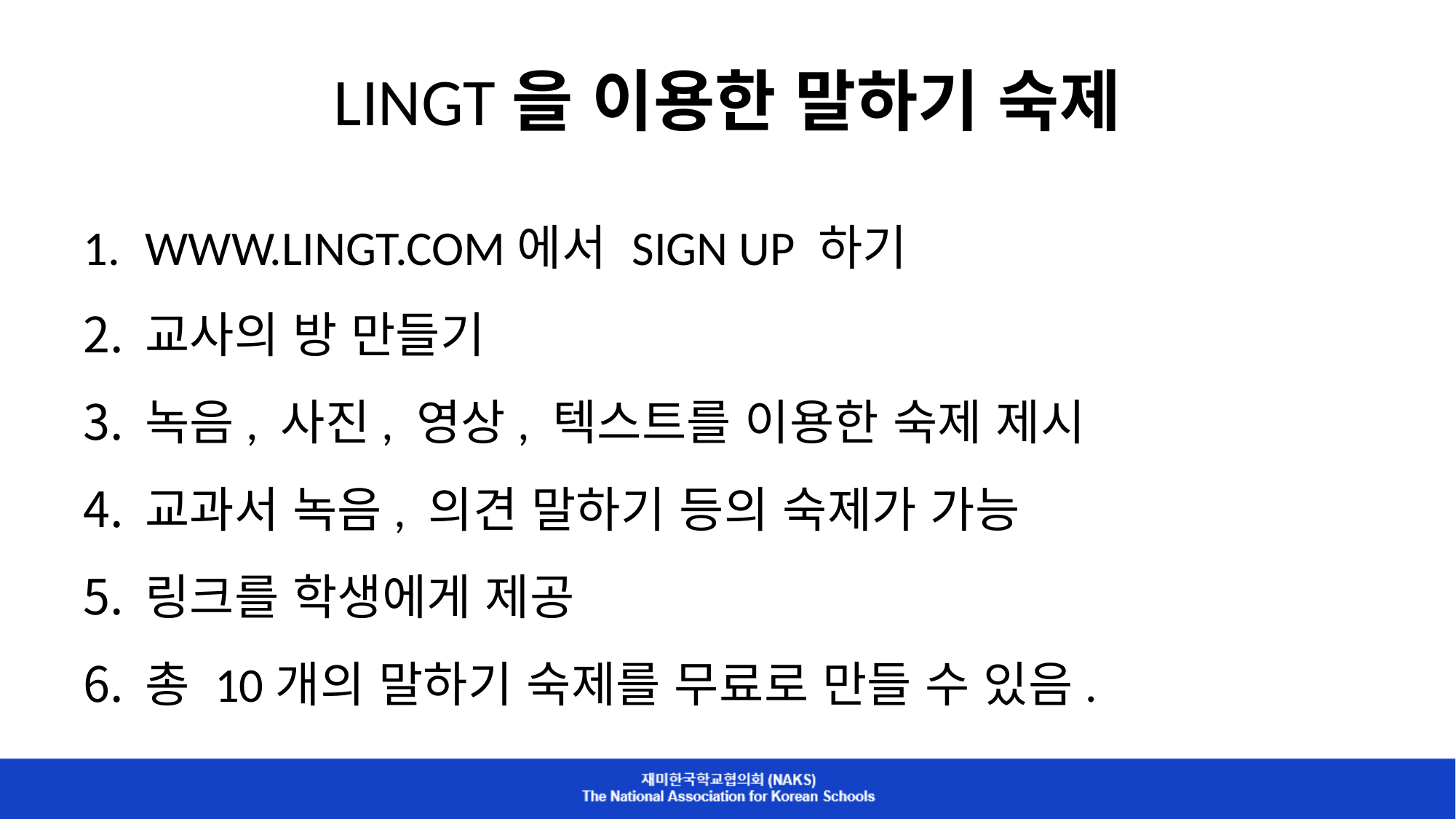

LINGT을 이용한 말하기 숙제
WWW.LINGT.COM에서 SIGN UP 하기
교사의 방 만들기
녹음, 사진, 영상, 텍스트를 이용한 숙제 제시
교과서 녹음, 의견 말하기 등의 숙제가 가능
링크를 학생에게 제공
총 10개의 말하기 숙제를 무료로 만들 수 있음.